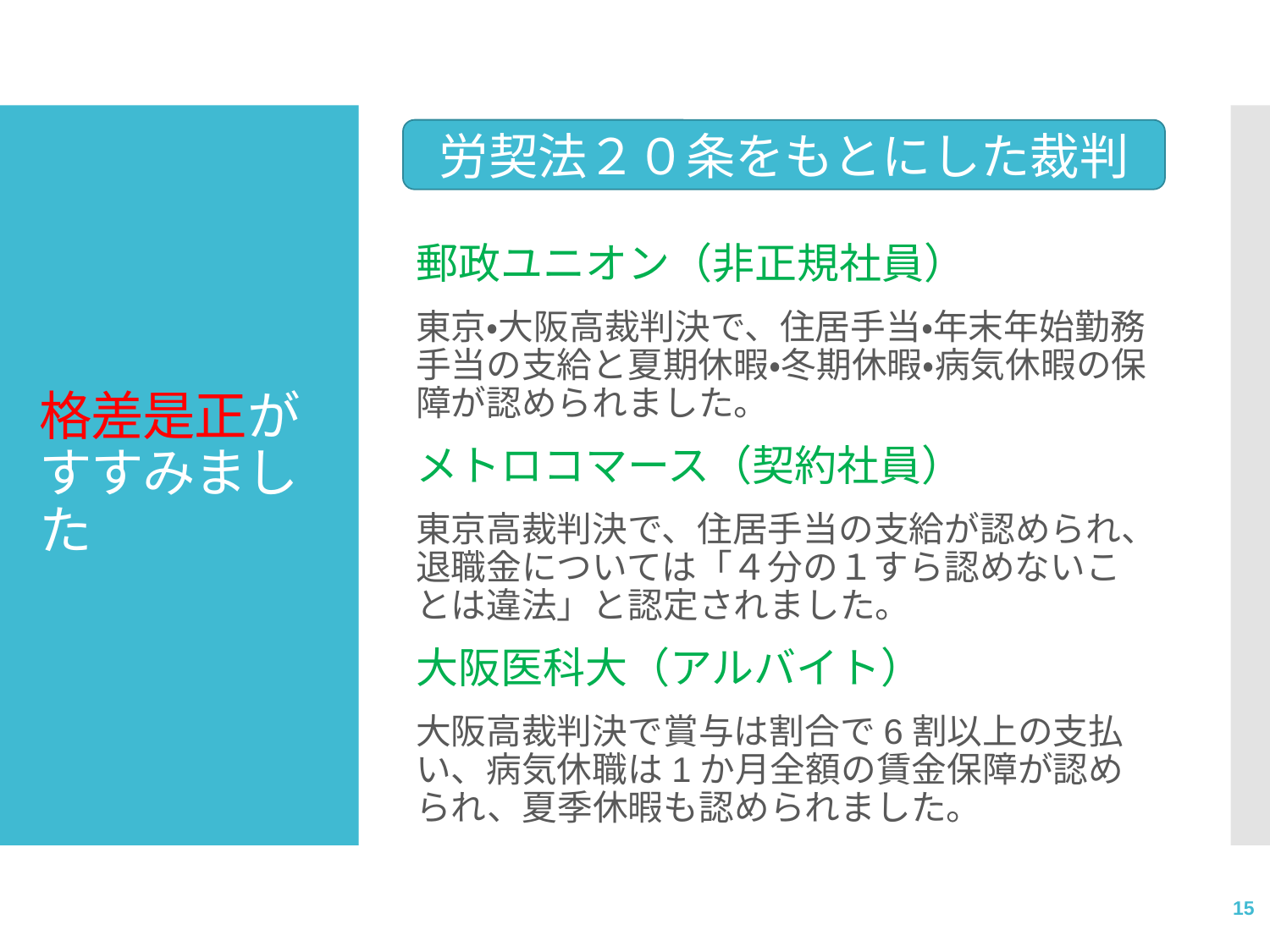

労契法２０条をもとにした裁判
# 格差是正がすすみました
郵政ユニオン（非正規社員）
東京・大阪高裁判決で、住居手当・年末年始勤務手当の支給と夏期休暇・冬期休暇・病気休暇の保障が認められました。
メトロコマース（契約社員）
東京高裁判決で、住居手当の支給が認められ、退職金については「４分の１すら認めないことは違法」と認定されました。
大阪医科大（アルバイト）
大阪高裁判決で賞与は割合で6割以上の支払い、病気休職は1か月全額の賃金保障が認められ、夏季休暇も認められました。
15